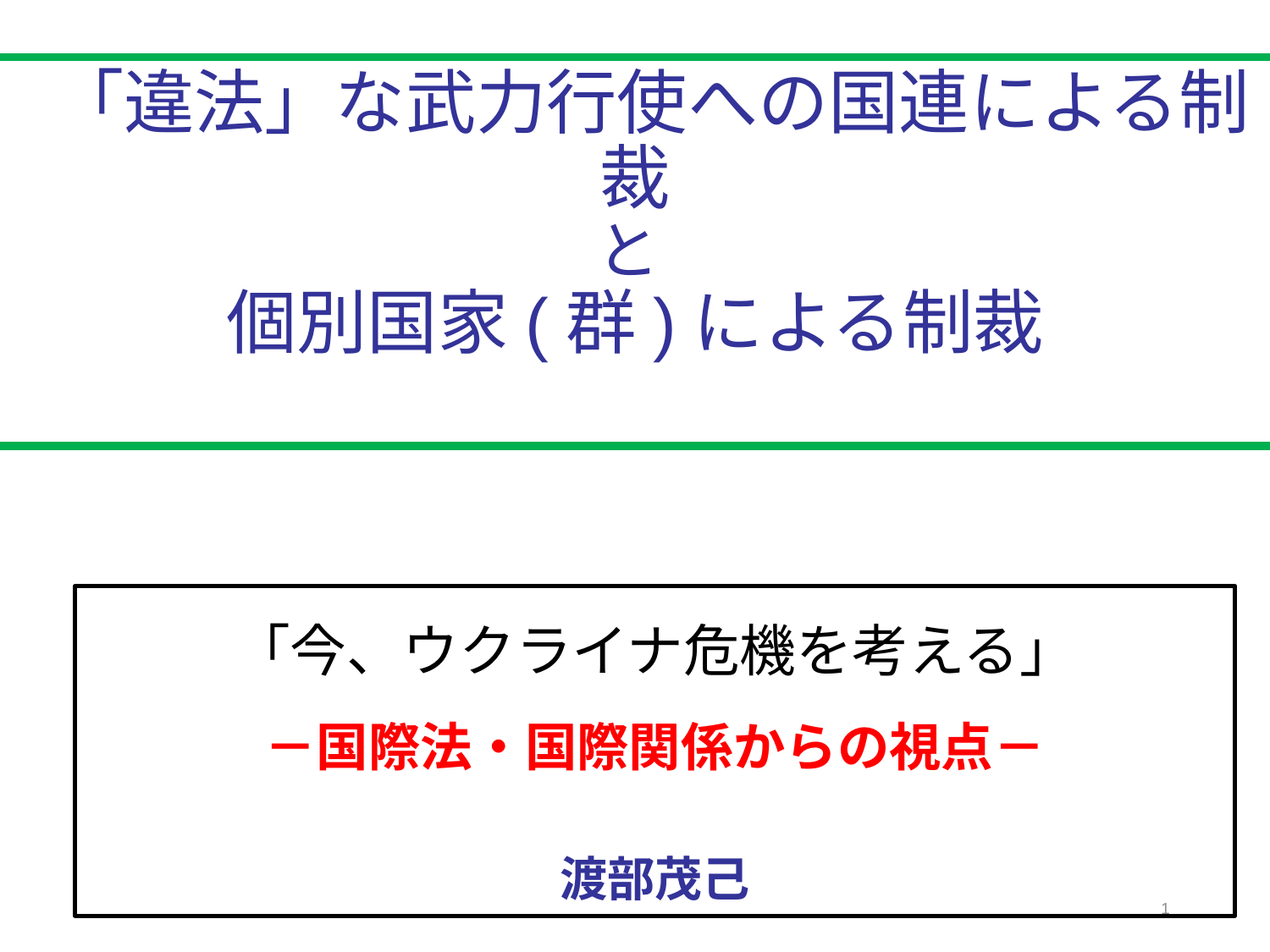

# 「違法」な武力行使への国連による制裁 と 個別国家(群)による制裁

「今、ウクライナ危機を考える」

－国際法・国際関係からの視点－

渡部茂己
1